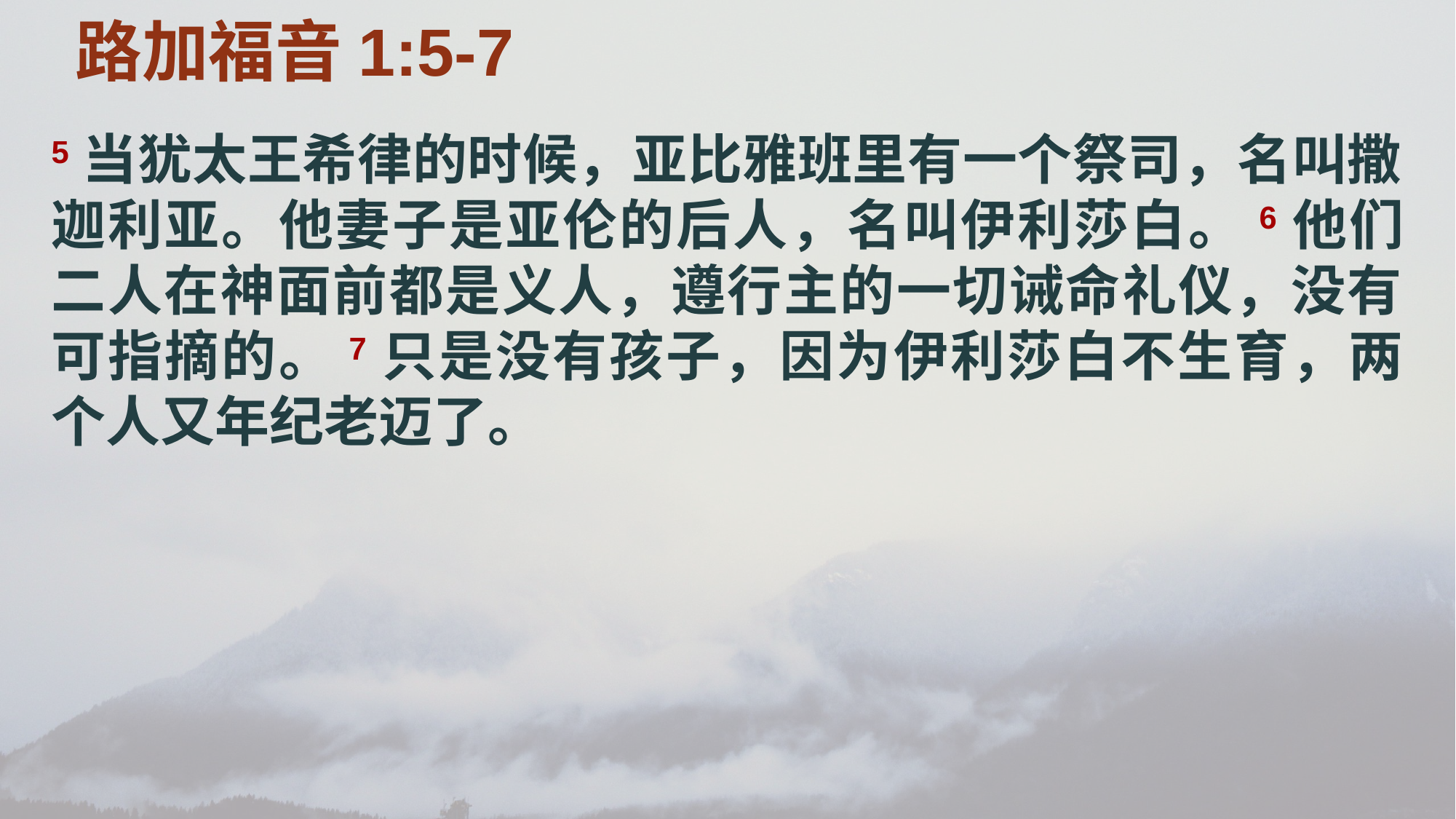

路加福音1:5-7
5当犹太王希律的时候，亚比雅班里有一个祭司，名叫撒迦利亚。他妻子是亚伦的后人，名叫伊利莎白。6他们二人在神面前都是义人，遵行主的一切诫命礼仪，没有可指摘的。7只是没有孩子，因为伊利莎白不生育，两个人又年纪老迈了。